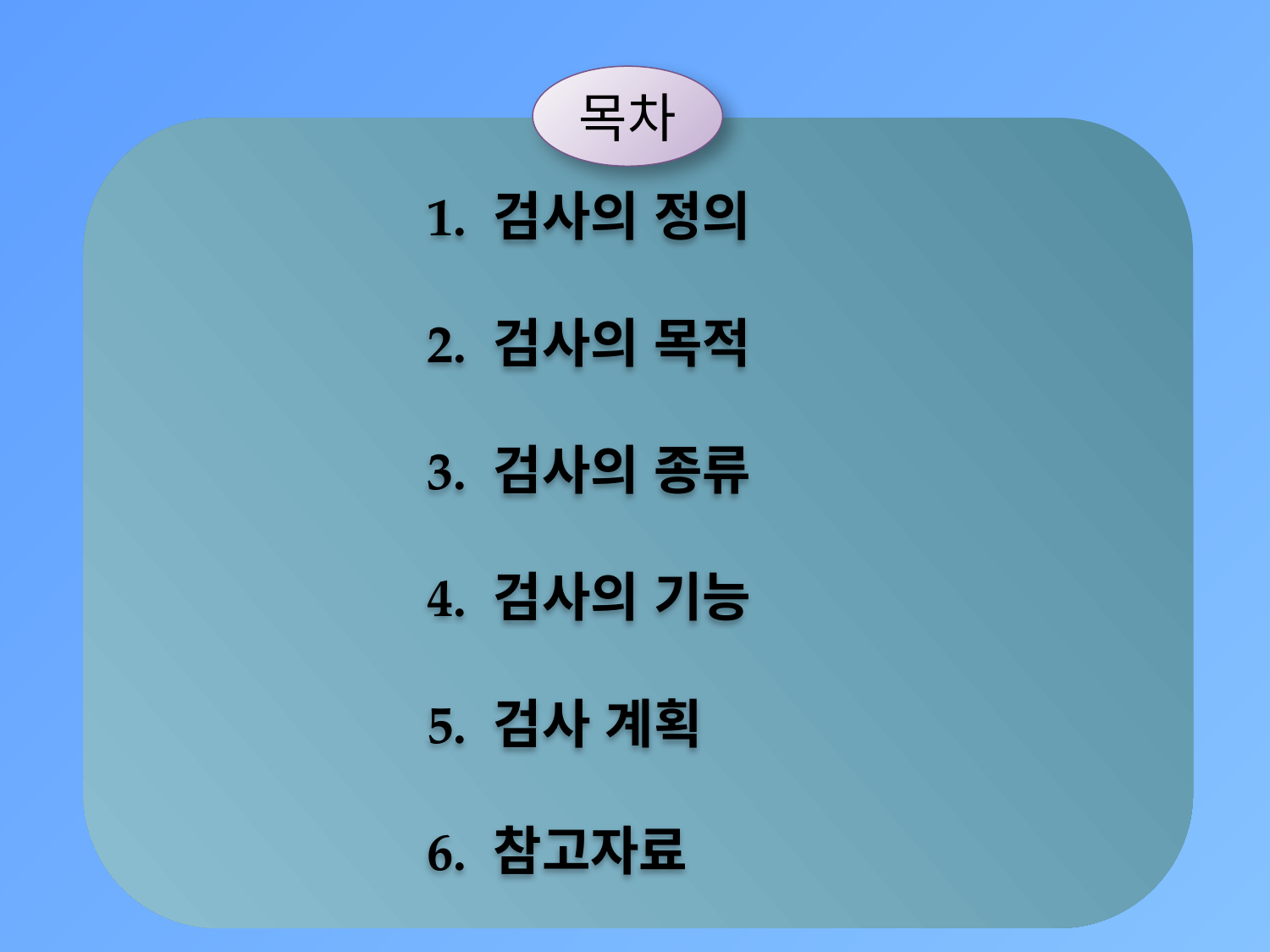

목차

1. 검사의 정의

2. 검사의 목적

3. 검사의 종류

4. 검사의 기능

5. 검사 계획

6. 참고자료